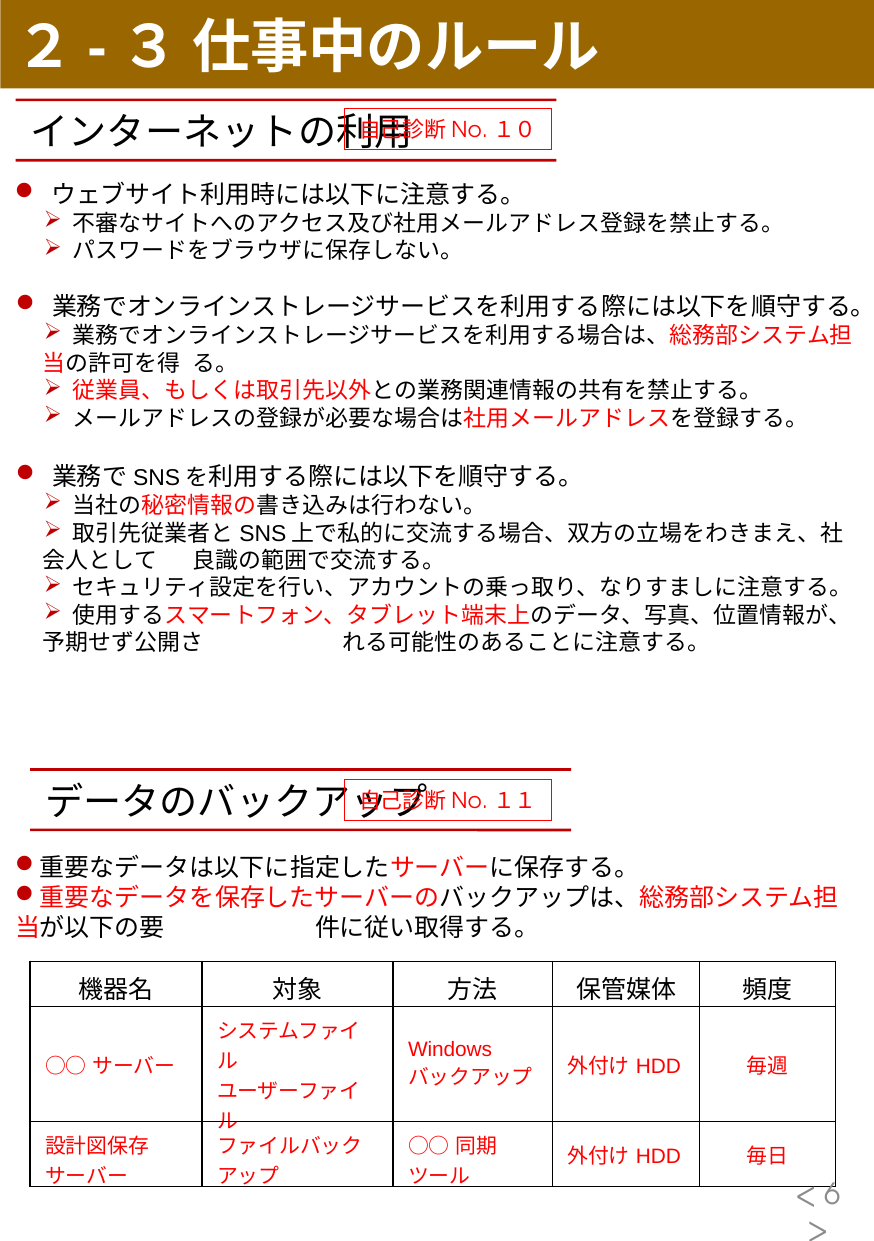

２-３ 仕事中のルール

インターネットの利用

自己診断No.１０
 ウェブサイト利用時には以下に注意する。
 不審なサイトへのアクセス及び社用メールアドレス登録を禁止する。
 パスワードをブラウザに保存しない。

 業務でオンラインストレージサービスを利用する際には以下を順守する。
 業務でオンラインストレージサービスを利用する場合は、総務部システム担当の許可を得	る。
 従業員、もしくは取引先以外との業務関連情報の共有を禁止する。
 メールアドレスの登録が必要な場合は社用メールアドレスを登録する。

 業務でSNSを利用する際には以下を順守する。
 当社の秘密情報の書き込みは行わない。
 取引先従業者とSNS上で私的に交流する場合、双方の立場をわきまえ、社会人として	良識の範囲で交流する。
 セキュリティ設定を行い、アカウントの乗っ取り、なりすましに注意する。
 使用するスマートフォン、タブレット端末上のデータ、写真、位置情報が、予期せず公開さ	れる可能性のあることに注意する。

データのバックアップ

自己診断No.１１
重要なデータは以下に指定したサーバーに保存する。
重要なデータを保存したサーバーのバックアップは、総務部システム担当が以下の要	件に従い取得する。
| 機器名 | 対象 | 方法 | 保管媒体 | 頻度 |
| --- | --- | --- | --- | --- |
| ○○サーバー | システムファイル ユーザーファイル | Windows バックアップ | 外付けHDD | 毎週 |
| 設計図保存 サーバー | ファイルバックアップ | ○○同期ツール | 外付けHDD | 毎日 |
< 6 >